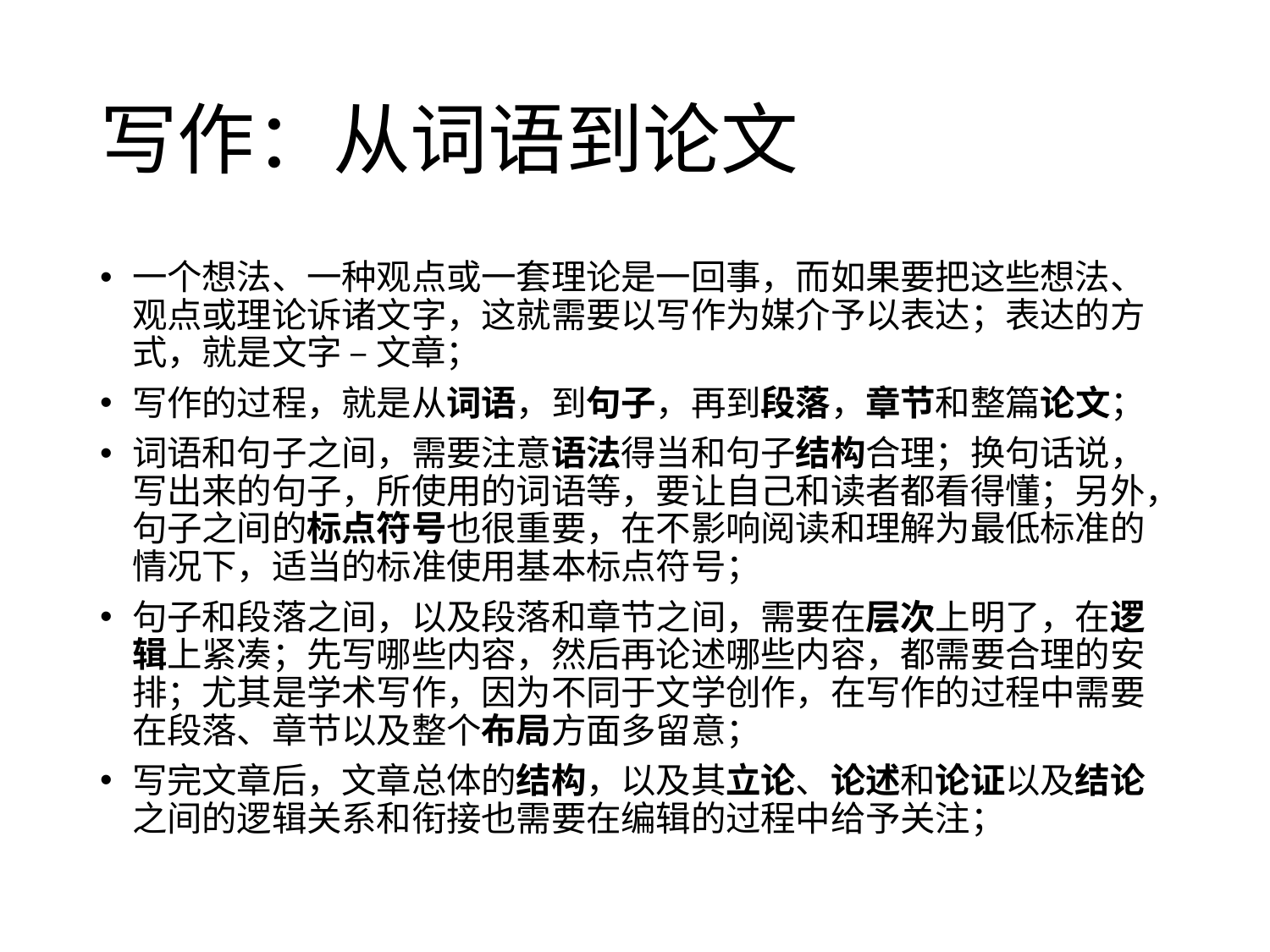

# 写作：从词语到论文
一个想法、一种观点或一套理论是一回事，而如果要把这些想法、观点或理论诉诸文字，这就需要以写作为媒介予以表达；表达的方式，就是文字 – 文章；
写作的过程，就是从词语，到句子，再到段落，章节和整篇论文；
词语和句子之间，需要注意语法得当和句子结构合理；换句话说，写出来的句子，所使用的词语等，要让自己和读者都看得懂；另外，句子之间的标点符号也很重要，在不影响阅读和理解为最低标准的情况下，适当的标准使用基本标点符号；
句子和段落之间，以及段落和章节之间，需要在层次上明了，在逻辑上紧凑；先写哪些内容，然后再论述哪些内容，都需要合理的安排；尤其是学术写作，因为不同于文学创作，在写作的过程中需要在段落、章节以及整个布局方面多留意；
写完文章后，文章总体的结构，以及其立论、论述和论证以及结论之间的逻辑关系和衔接也需要在编辑的过程中给予关注；